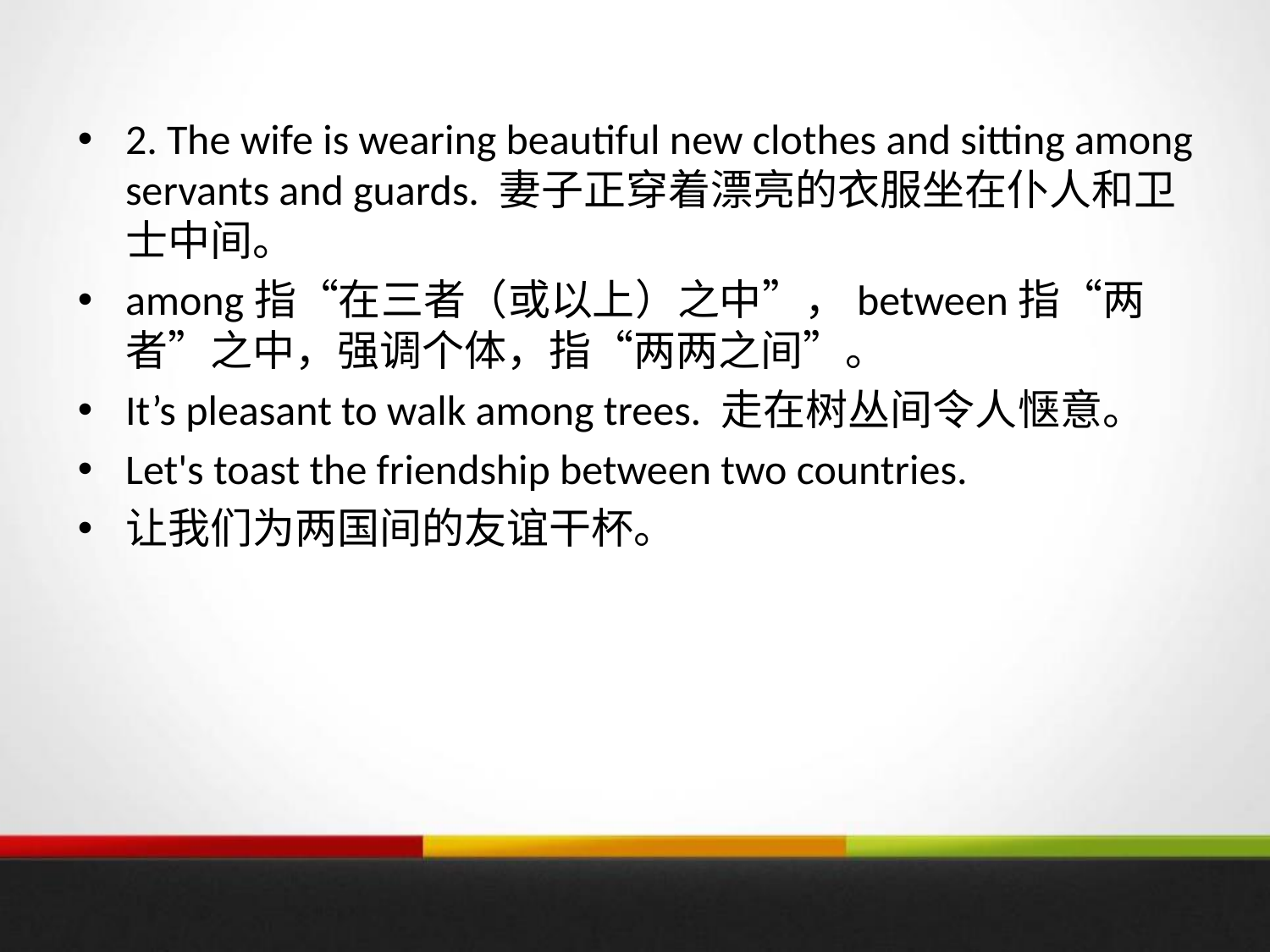

2. The wife is wearing beautiful new clothes and sitting among servants and guards. 妻子正穿着漂亮的衣服坐在仆人和卫士中间。
among指“在三者（或以上）之中”，between指“两者”之中，强调个体，指“两两之间”。
It’s pleasant to walk among trees. 走在树丛间令人惬意。
Let's toast the friendship between two countries.
让我们为两国间的友谊干杯。